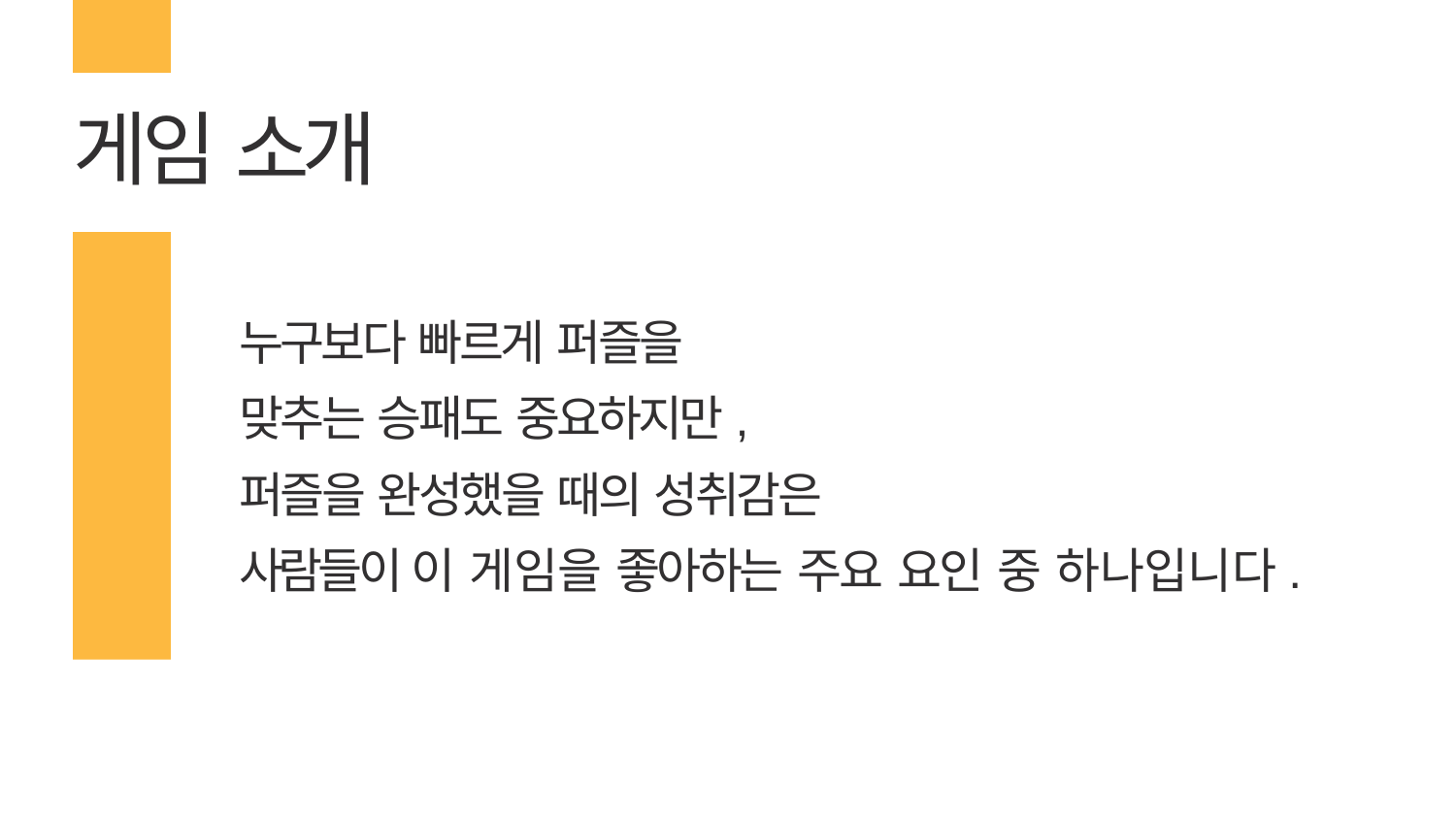

# 게임 소개

누구보다 빠르게 퍼즐을
맞추는 승패도 중요하지만,
퍼즐을 완성했을 때의 성취감은
사람들이 이 게임을 좋아하는 주요 요인 중 하나입니다.